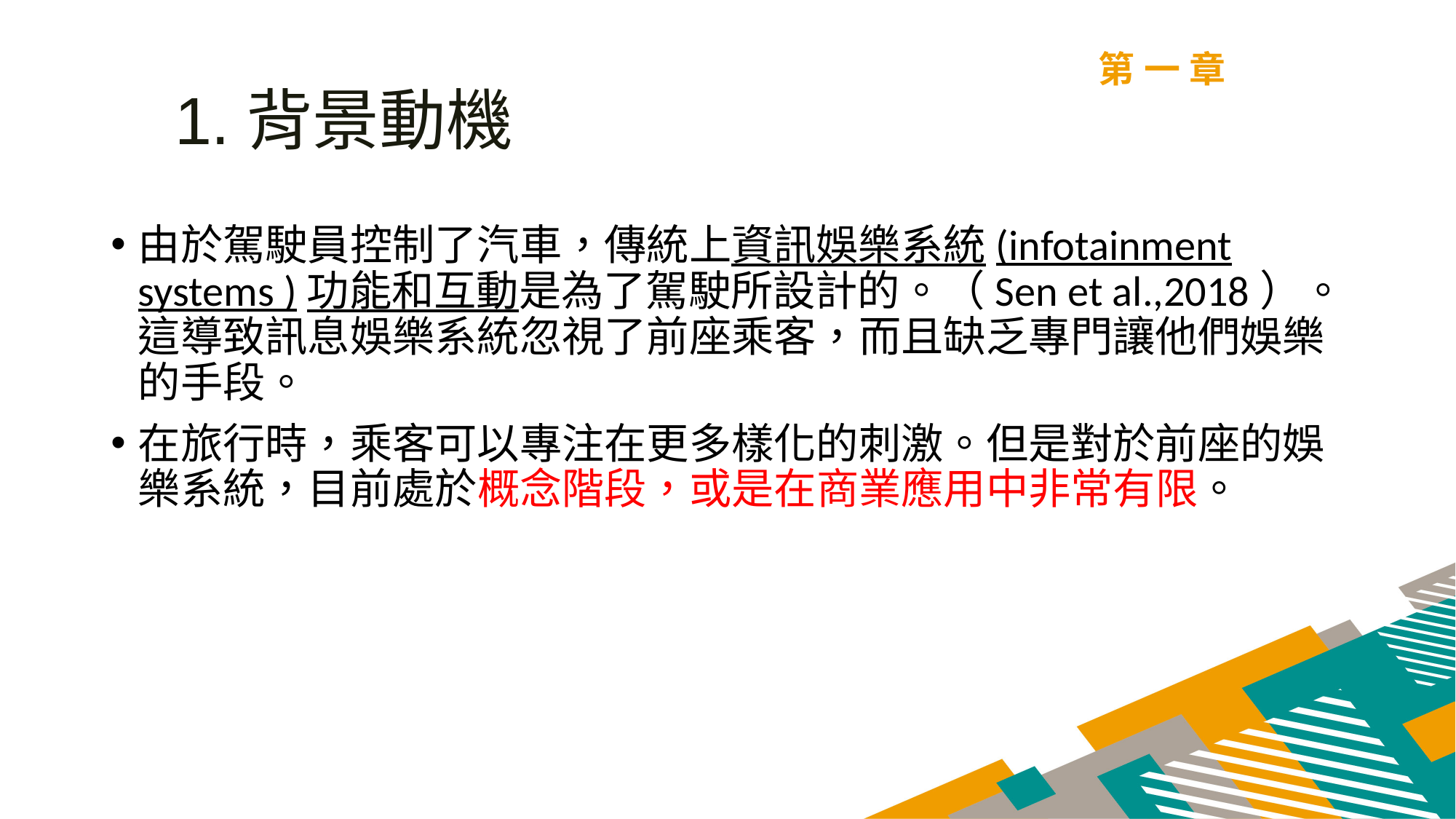

第一章
1.背景動機
由於駕駛員控制了汽車，傳統上資訊娛樂系統(infotainment systems )功能和互動是為了駕駛所設計的。（Sen et al.,2018）。這導致訊息娛樂系統忽視了前座乘客，而且缺乏專門讓他們娛樂的手段。
在旅行時，乘客可以專注在更多樣化的刺激。但是對於前座的娛樂系統，目前處於概念階段，或是在商業應用中非常有限。